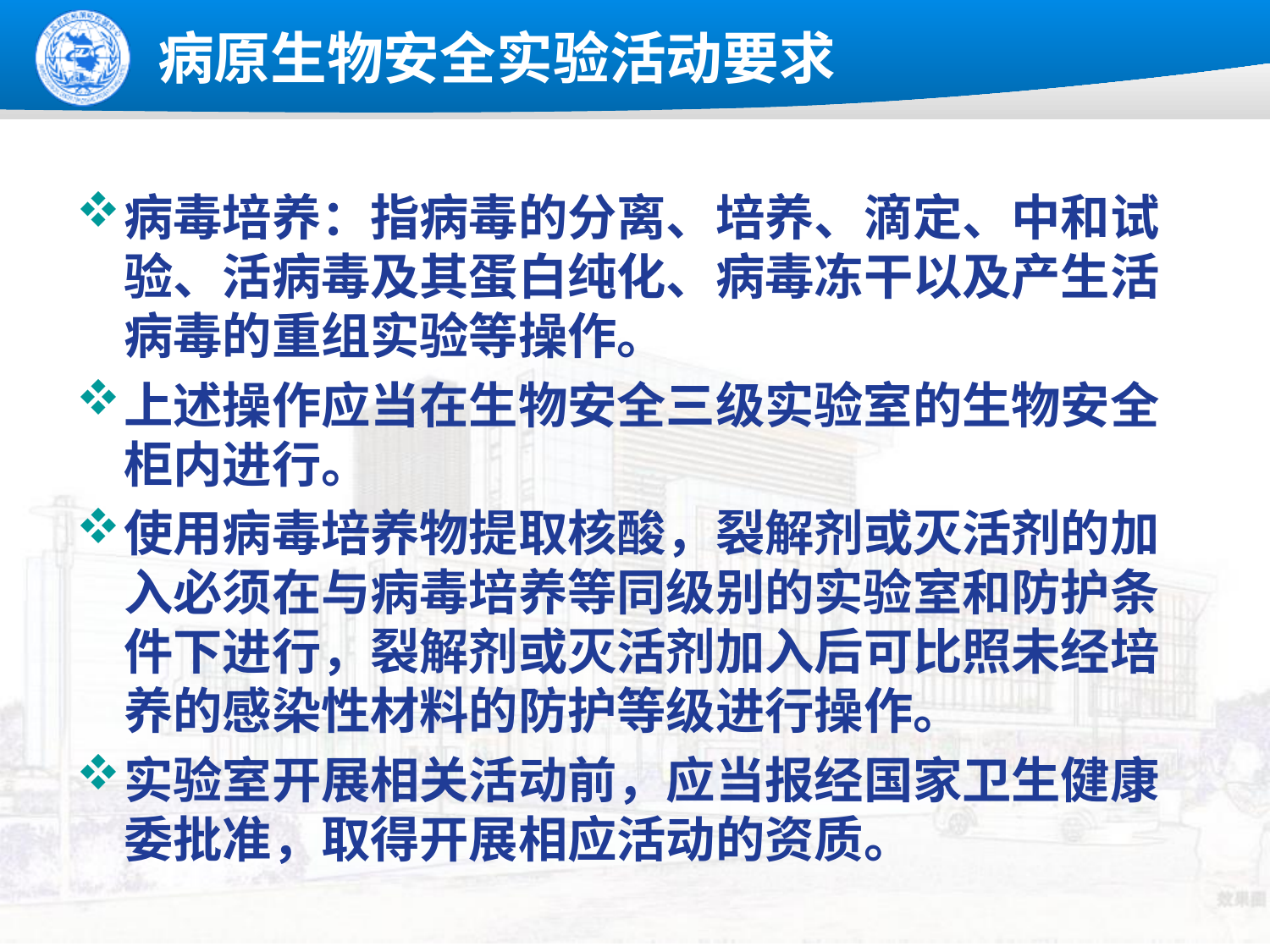

# 病原生物安全实验活动要求
病毒培养：指病毒的分离、培养、滴定、中和试验、活病毒及其蛋白纯化、病毒冻干以及产生活病毒的重组实验等操作。
上述操作应当在生物安全三级实验室的生物安全柜内进行。
使用病毒培养物提取核酸，裂解剂或灭活剂的加入必须在与病毒培养等同级别的实验室和防护条件下进行，裂解剂或灭活剂加入后可比照未经培养的感染性材料的防护等级进行操作。
实验室开展相关活动前，应当报经国家卫生健康委批准，取得开展相应活动的资质。